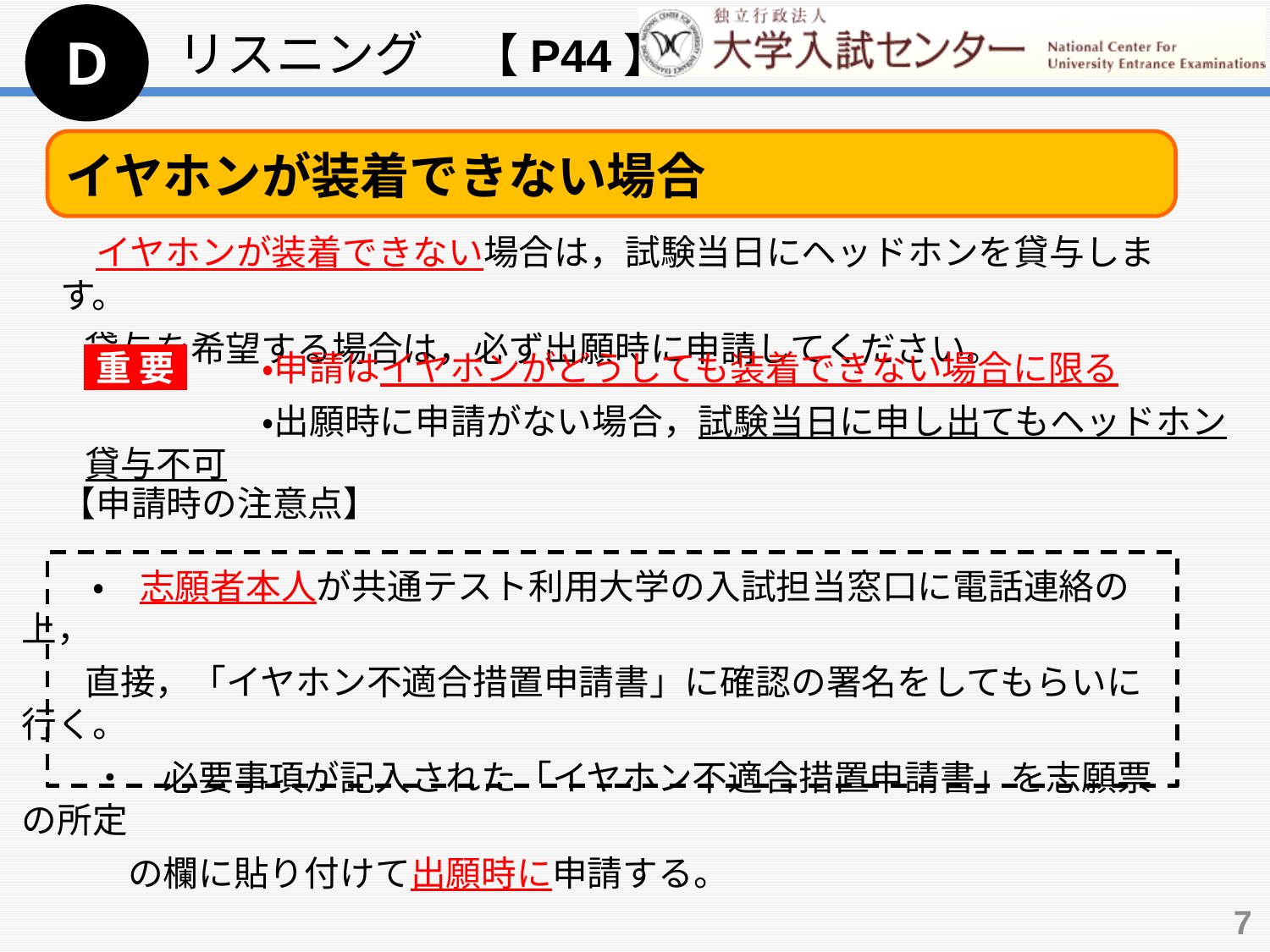

Ｄ

リスニング　【P44】
イヤホンが装着できない場合
　イヤホンが装着できない場合は，試験当日にヘッドホンを貸与します。
  貸与を希望する場合は，必ず出願時に申請してください。
　　　　　・申請はイヤホンがどうしても装着できない場合に限る
　　　　　・出願時に申請がない場合，試験当日に申し出てもヘッドホン貸与不可
重 要
【申請時の注意点】

　　・　志願者本人が共通テスト利用大学の入試担当窓口に電話連絡の上，
       直接，「イヤホン不適合措置申請書」に確認の署名をしてもらいに行く。
　　・　必要事項が記入された「イヤホン不適合措置申請書」を志願票の所定
　　　の欄に貼り付けて出願時に申請する。
7